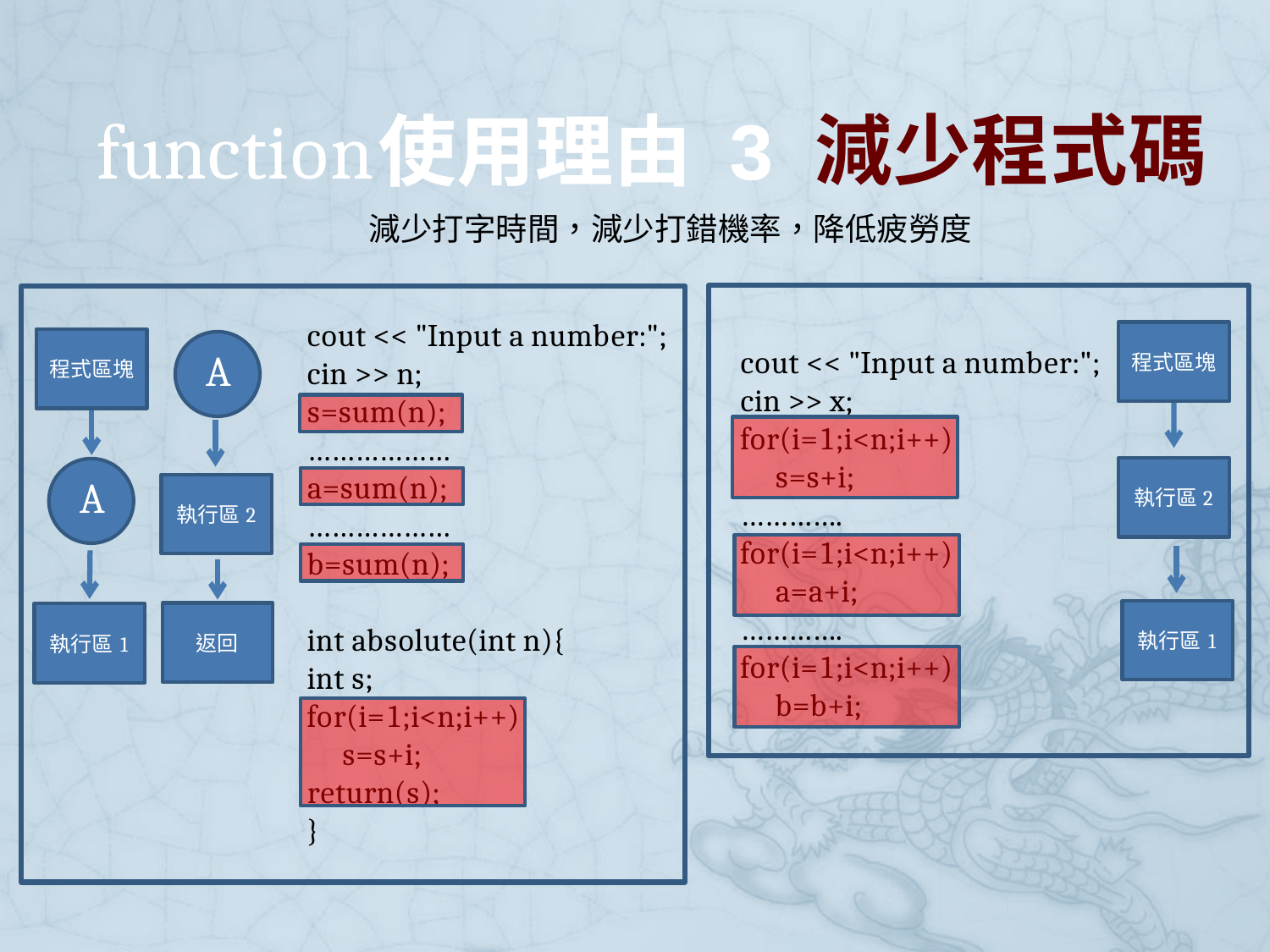

使用理由 3 減少程式碼
function
減少打字時間，減少打錯機率，降低疲勞度

程式區塊
cout << "Input a number:";
cin >> x;
for(i=1;i<n;i++)
     s=s+i;
………….
for(i=1;i<n;i++)
     a=a+i;
………….
for(i=1;i<n;i++)
     b=b+i;
執行區2
執行區1

cout << "Input a number:";
cin >> n;
s=sum(n);
………………
a=sum(n);
………………
b=sum(n);
int absolute(int n){
int s;
for(i=1;i<n;i++)
     s=s+i;
return(s);
}
程式區塊

A

A
執行區2
返回
執行區1